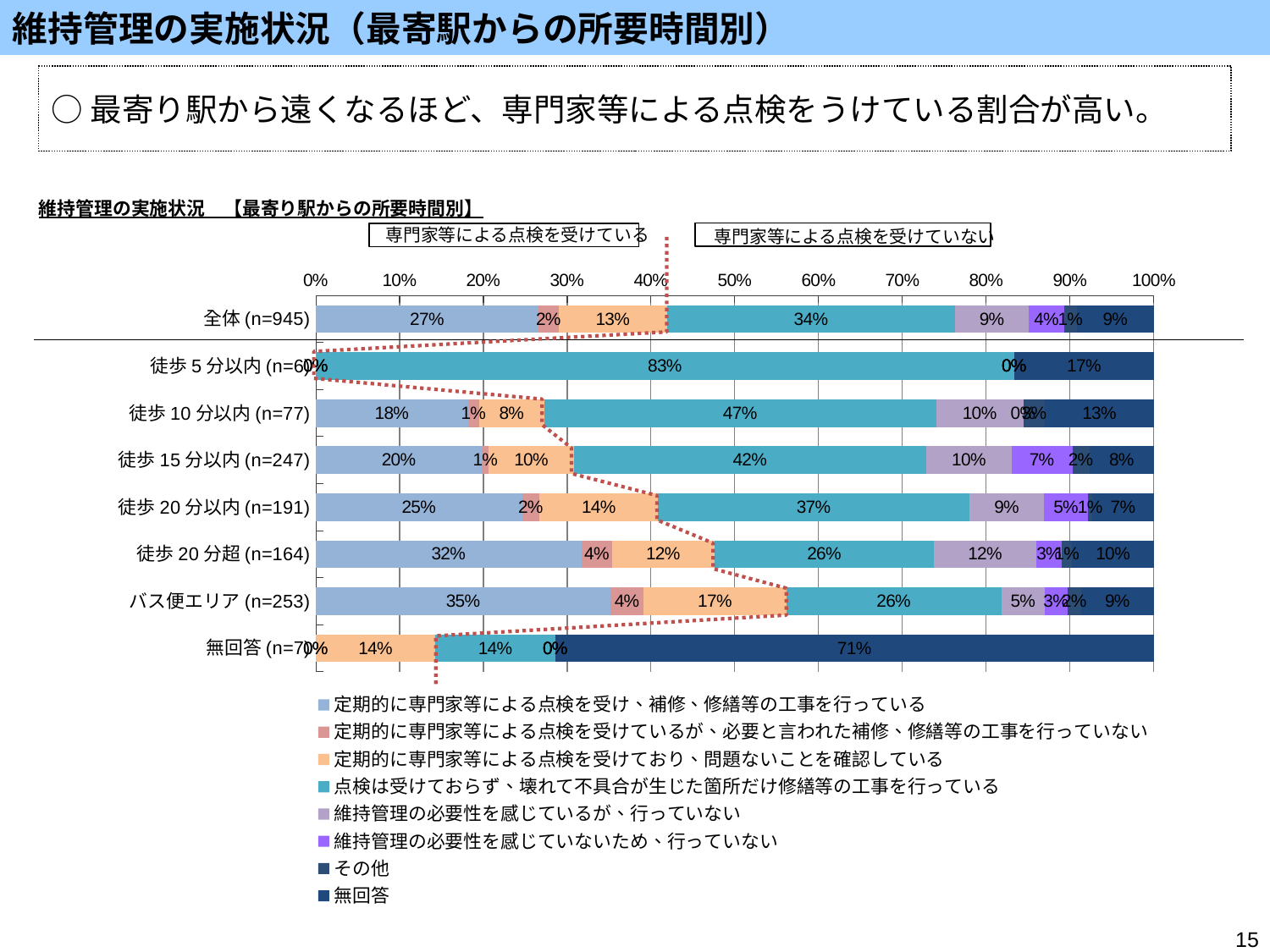

維持管理の実施状況（最寄駅からの所要時間別）
○最寄り駅から遠くなるほど、専門家等による点検をうけている割合が高い。

### Chart: 維持管理の実施状況　【最寄り駅からの所要時間別】

| Category | 定期的に専門家等による点検を受け、補修、修繕等の工事を行っている | 定期的に専門家等による点検を受けているが、必要と言われた補修、修繕等の工事を行っていない | 定期的に専門家等による点検を受けており、問題ないことを確認している | 点検は受けておらず、壊れて不具合が生じた箇所だけ修繕等の工事を行っている | 維持管理の必要性を感じているが、行っていない | 維持管理の必要性を感じていないため、行っていない | その他 | 無回答 |
|---|---|---|---|---|---|---|---|---|
| 全体(n=945) | 0.2656084656084656 | 0.02433862433862434 | 0.1291005291005291 | 0.3439153439153439 | 0.08783068783068783 | 0.042328042328042326 | 0.014814814814814815 | 0.09206349206349207 |
| 徒歩5分以内(n=6) | 0.0 | 0.0 | 0.0 | 0.8333333333333334 | 0.0 | 0.0 | 0.0 | 0.16666666666666666 |
| 徒歩10分以内(n=77) | 0.18181818181818182 | 0.012987012987012988 | 0.07792207792207792 | 0.4675324675324675 | 0.1038961038961039 | 0.0 | 0.025974025974025976 | 0.12987012987012986 |
| 徒歩15分以内(n=247) | 0.19838056680161945 | 0.008097165991902834 | 0.10121457489878542 | 0.42105263157894735 | 0.10121457489878542 | 0.0728744939271255 | 0.020242914979757085 | 0.07692307692307693 |
| 徒歩20分以内(n=191) | 0.24607329842931938 | 0.020942408376963352 | 0.14136125654450263 | 0.3717277486910995 | 0.08900523560209424 | 0.05235602094240838 | 0.005235602094240838 | 0.07329842931937172 |
| 徒歩20分超(n=164) | 0.3170731707317073 | 0.036585365853658534 | 0.12195121951219512 | 0.2621951219512195 | 0.12195121951219512 | 0.03048780487804878 | 0.012195121951219513 | 0.0975609756097561 |
| バス便エリア(n=253) | 0.35177865612648224 | 0.039525691699604744 | 0.16996047430830039 | 0.25691699604743085 | 0.05138339920948617 | 0.02766798418972332 | 0.015810276679841896 | 0.08695652173913043 |
| 無回答(n=7) | 0.0 | 0.0 | 0.14285714285714285 | 0.14285714285714285 | 0.0 | 0.0 | 0.0 | 0.7142857142857143 |
専門家等による点検を受けている

専門家等による点検を受けていない

15